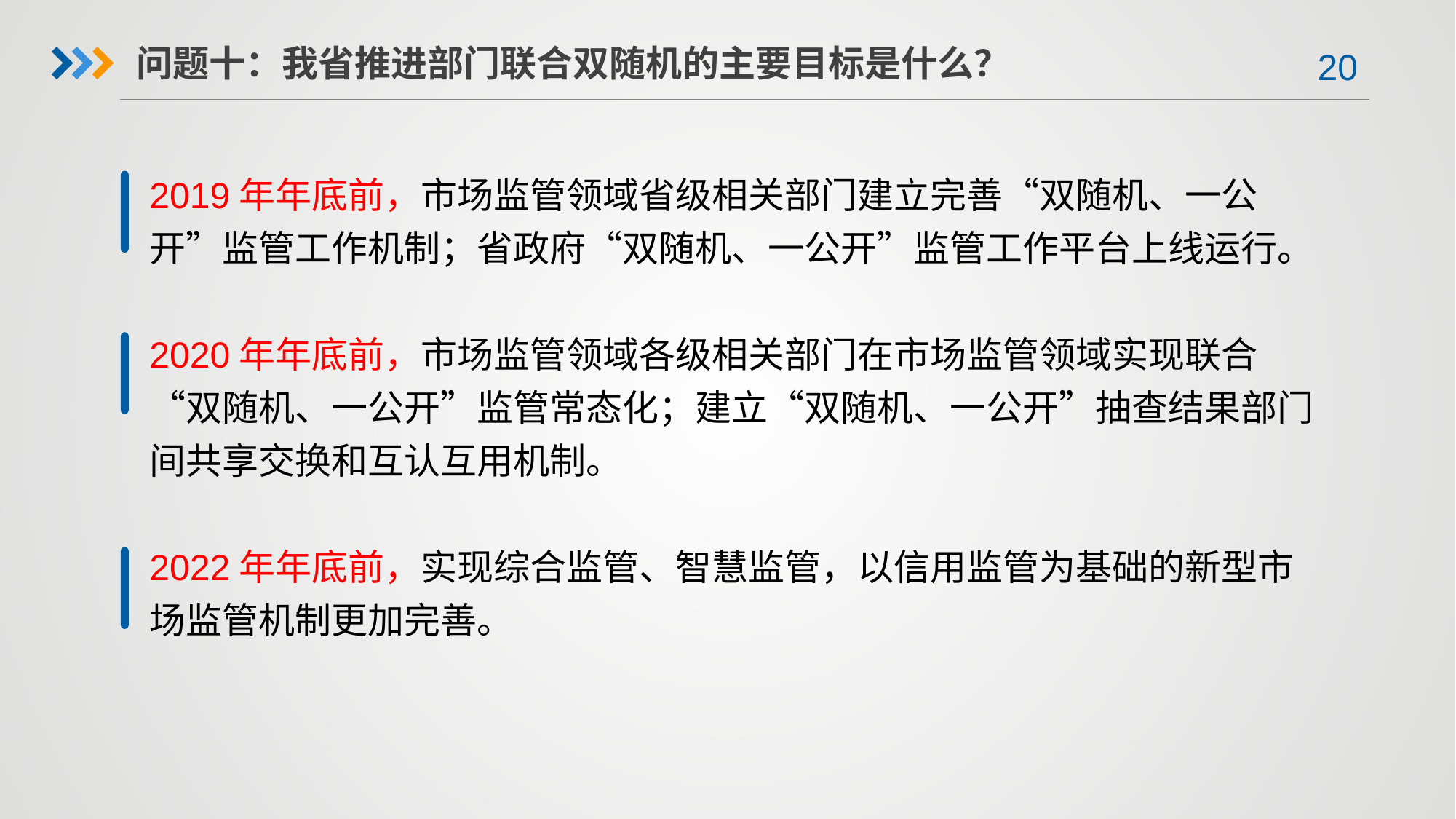

问题十：我省推进部门联合双随机的主要目标是什么？
2019年年底前，市场监管领域省级相关部门建立完善“双随机、一公开”监管工作机制；省政府“双随机、一公开”监管工作平台上线运行。

2020年年底前，市场监管领域各级相关部门在市场监管领域实现联合“双随机、一公开”监管常态化；建立“双随机、一公开”抽查结果部门间共享交换和互认互用机制。

2022年年底前，实现综合监管、智慧监管，以信用监管为基础的新型市场监管机制更加完善。